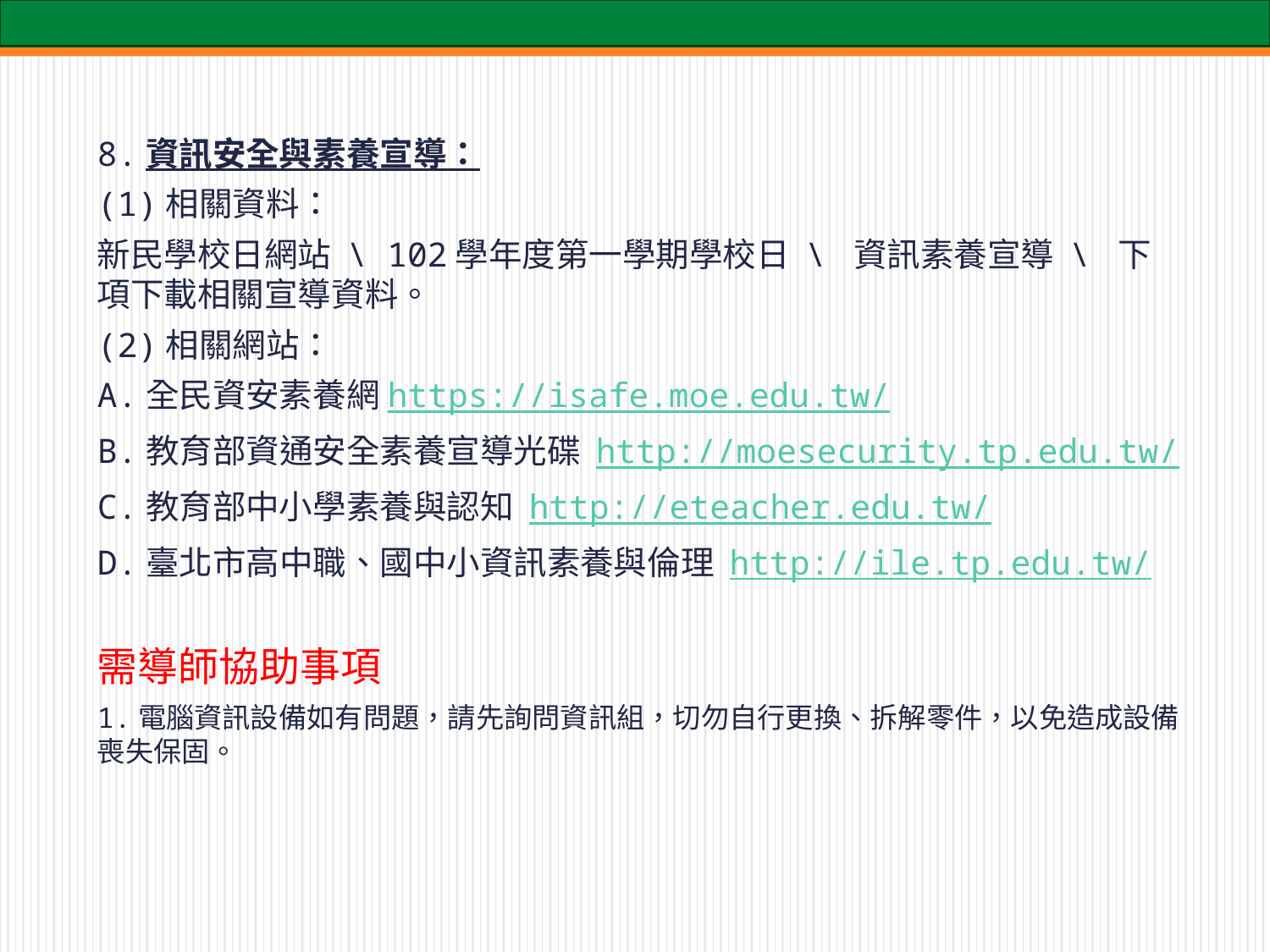

8.資訊安全與素養宣導：
(1)相關資料：
新民學校日網站 \ 102學年度第一學期學校日 \ 資訊素養宣導 \ 下項下載相關宣導資料。
(2)相關網站：
A.全民資安素養網https://isafe.moe.edu.tw/
B.教育部資通安全素養宣導光碟 http://moesecurity.tp.edu.tw/
C.教育部中小學素養與認知 http://eteacher.edu.tw/
D.臺北市高中職、國中小資訊素養與倫理 http://ile.tp.edu.tw/

需導師協助事項
1.電腦資訊設備如有問題，請先詢問資訊組，切勿自行更換、拆解零件，以免造成設備喪失保固。